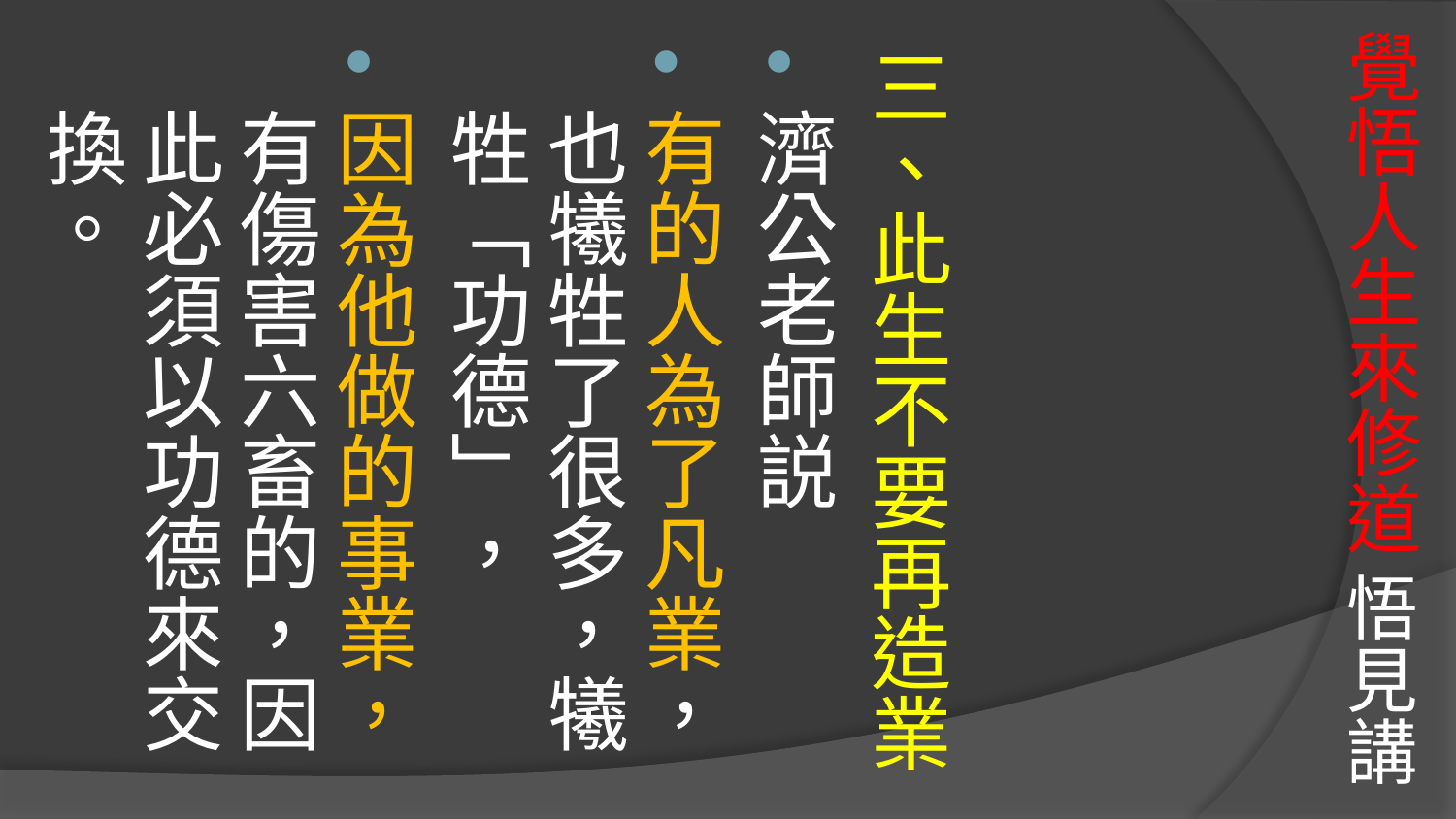

# 覺悟人生來修道 悟見講
三、此生不要再造業
濟公老師説
有的人為了凡業，也犧牲了很多，犧牲「功德」，
因為他做的事業，有傷害六畜的，因此必須以功德來交換。